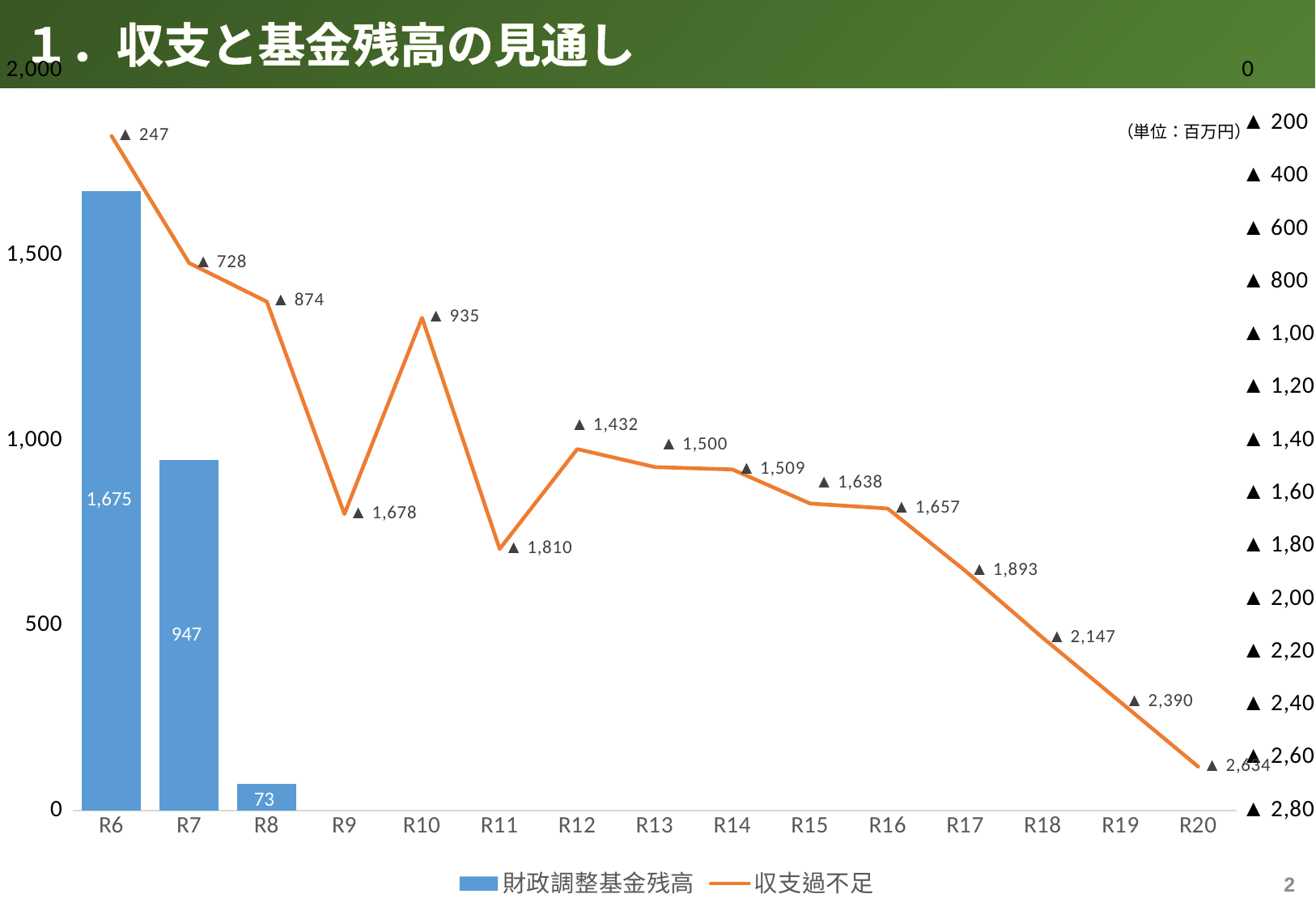

１．収支と基金残高の見通し

### Chart

| Category |  |  |
|---|---|---|
| R6 | 1675.0 | -247.0 |
| R7 | 947.0 | -728.0 |
| R8 | 73.0 | -874.0 |
| R9 | -1605.0 | -1678.0 |
| R10 | -2540.0 | -935.0 |
| R11 | -4350.0 | -1810.0 |
| R12 | -5782.0 | -1432.0 |
| R13 | -7282.0 | -1500.0 |
| R14 | -8791.0 | -1509.0 |
| R15 | -10429.0 | -1638.0 |
| R16 | -12086.0 | -1657.0 |
| R17 | -13979.0 | -1893.0 |
| R18 | -16126.0 | -2147.0 |
| R19 | -18516.0 | -2390.0 |
| R20 | -21150.0 | -2634.0 |
（単位：百万円）
2